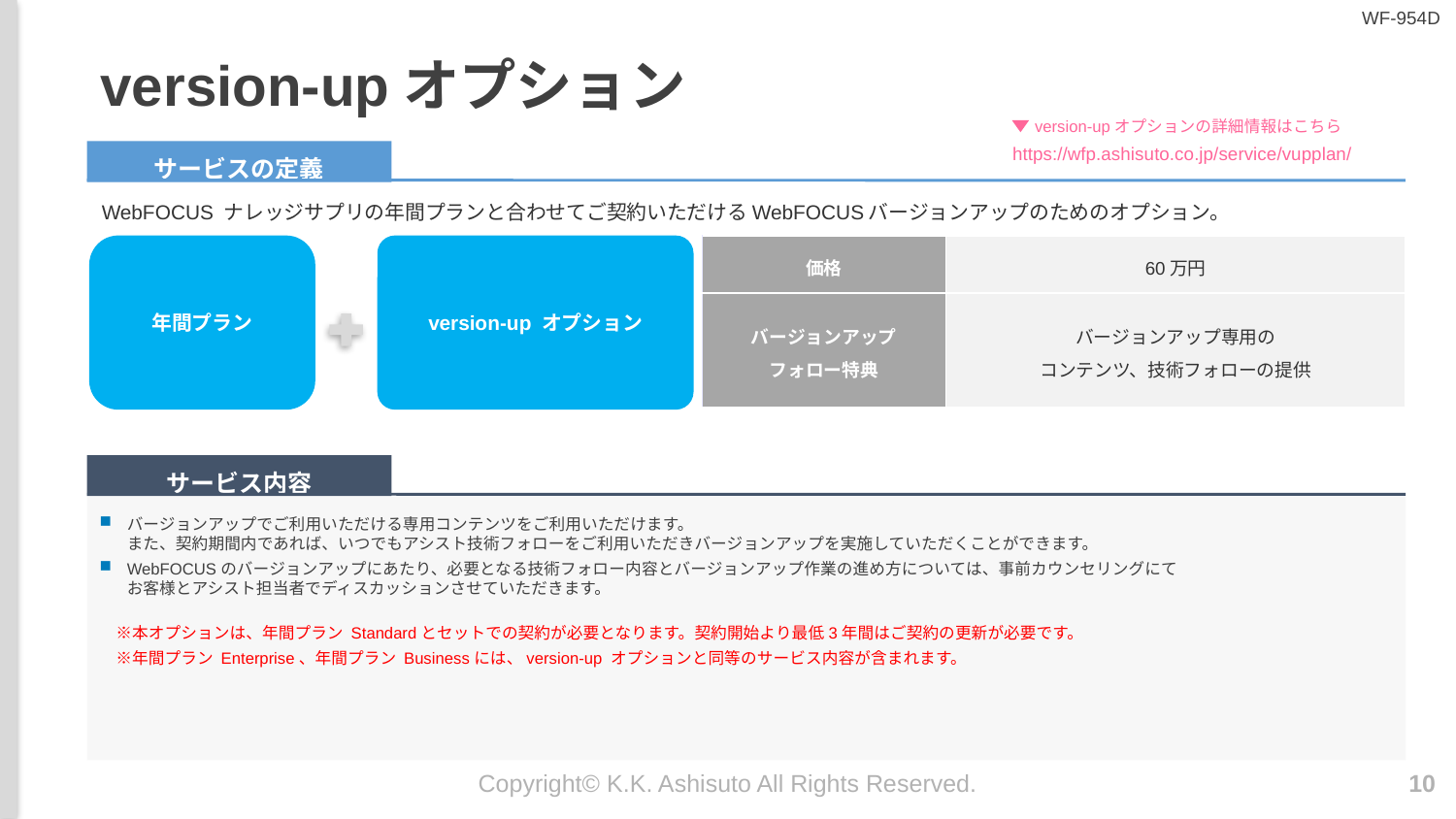

# version-upオプション
version-upオプションの詳細情報はこちら

https://wfp.ashisuto.co.jp/service/vupplan/
サービスの定義

WebFOCUS ナレッジサプリの年間プランと合わせてご契約いただけるWebFOCUSバージョンアップのためのオプション。
| 価格 | 60万円 |
| --- | --- |
| バージョンアップ フォロー特典 | バージョンアップ専用の コンテンツ、技術フォローの提供 |
年間プラン
version-up オプション

サービス内容

バージョンアップでご利用いただける専用コンテンツをご利用いただけます。
また、契約期間内であれば、いつでもアシスト技術フォローをご利用いただきバージョンアップを実施していただくことができます。
WebFOCUSのバージョンアップにあたり、必要となる技術フォロー内容とバージョンアップ作業の進め方については、事前カウンセリングにて
お客様とアシスト担当者でディスカッションさせていただきます。
　※本オプションは、年間プラン Standardとセットでの契約が必要となります。契約開始より最低3年間はご契約の更新が必要です。
　※年間プラン Enterprise、年間プラン Businessには、version-up オプションと同等のサービス内容が含まれます。
Copyright© K.K. Ashisuto All Rights Reserved.
10